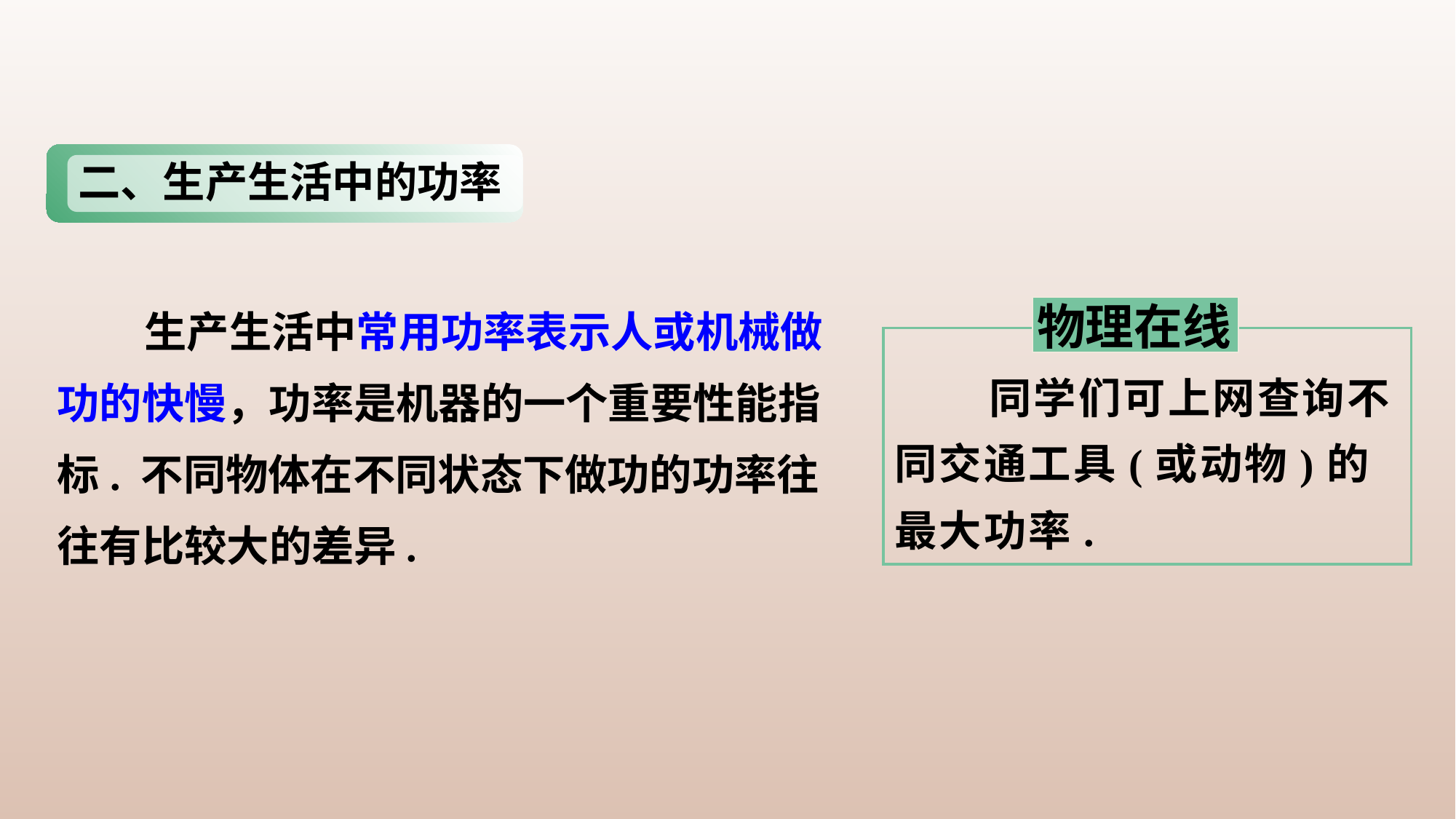

二、生产生活中的功率
        生产生活中常用功率表示人或机械做功的快慢，功率是机器的一个重要性能指标. 不同物体在不同状态下做功的功率往往有比较大的差异.

物理在线

       同学们可上网查询不同交通工具(或动物)的最大功率.